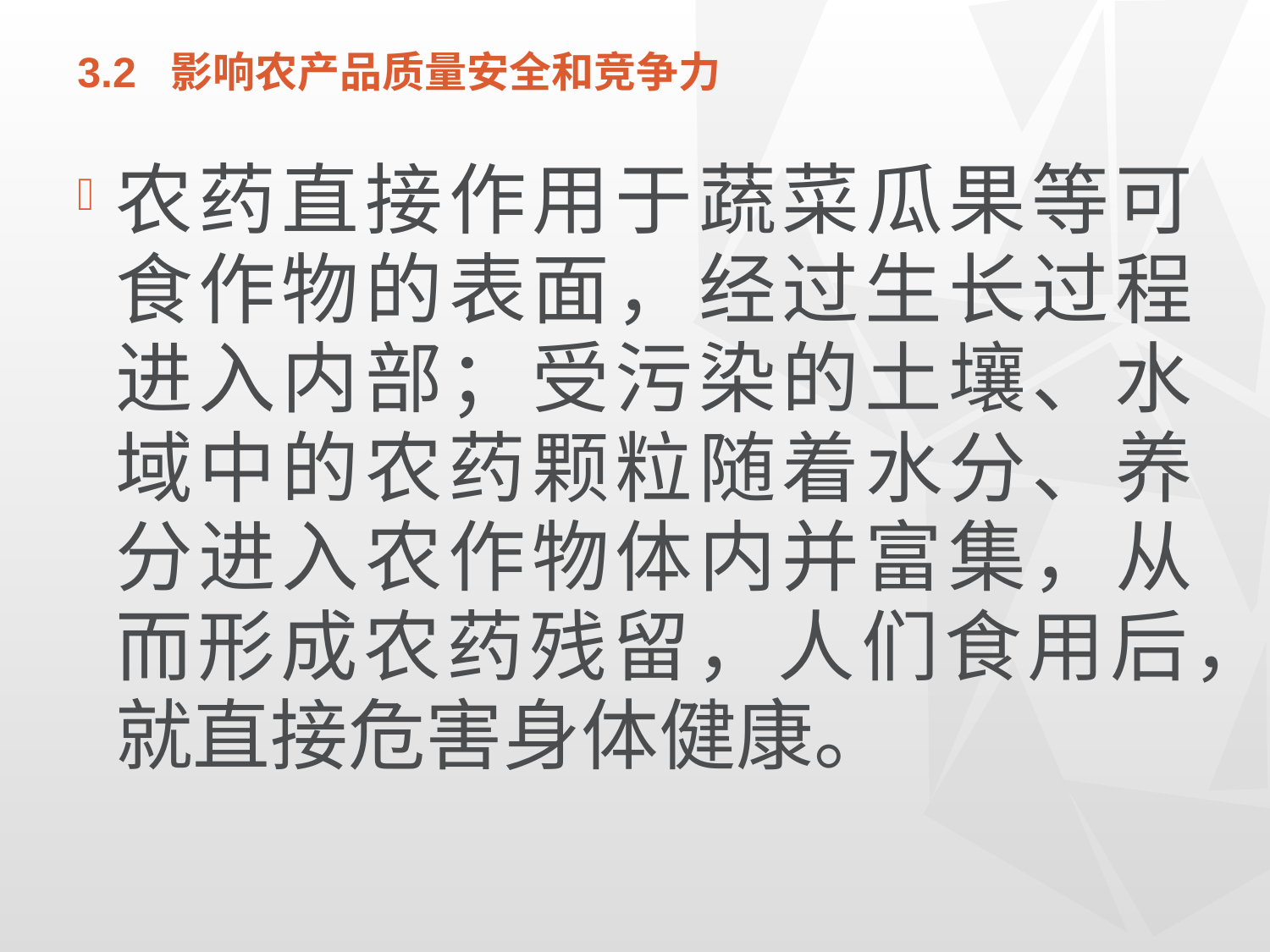

# 3.2  影响农产品质量安全和竞争力
农药直接作用于蔬菜瓜果等可食作物的表面，经过生长过程进入内部；受污染的土壤、水域中的农药颗粒随着水分、养分进入农作物体内并富集，从而形成农药残留，人们食用后，就直接危害身体健康。